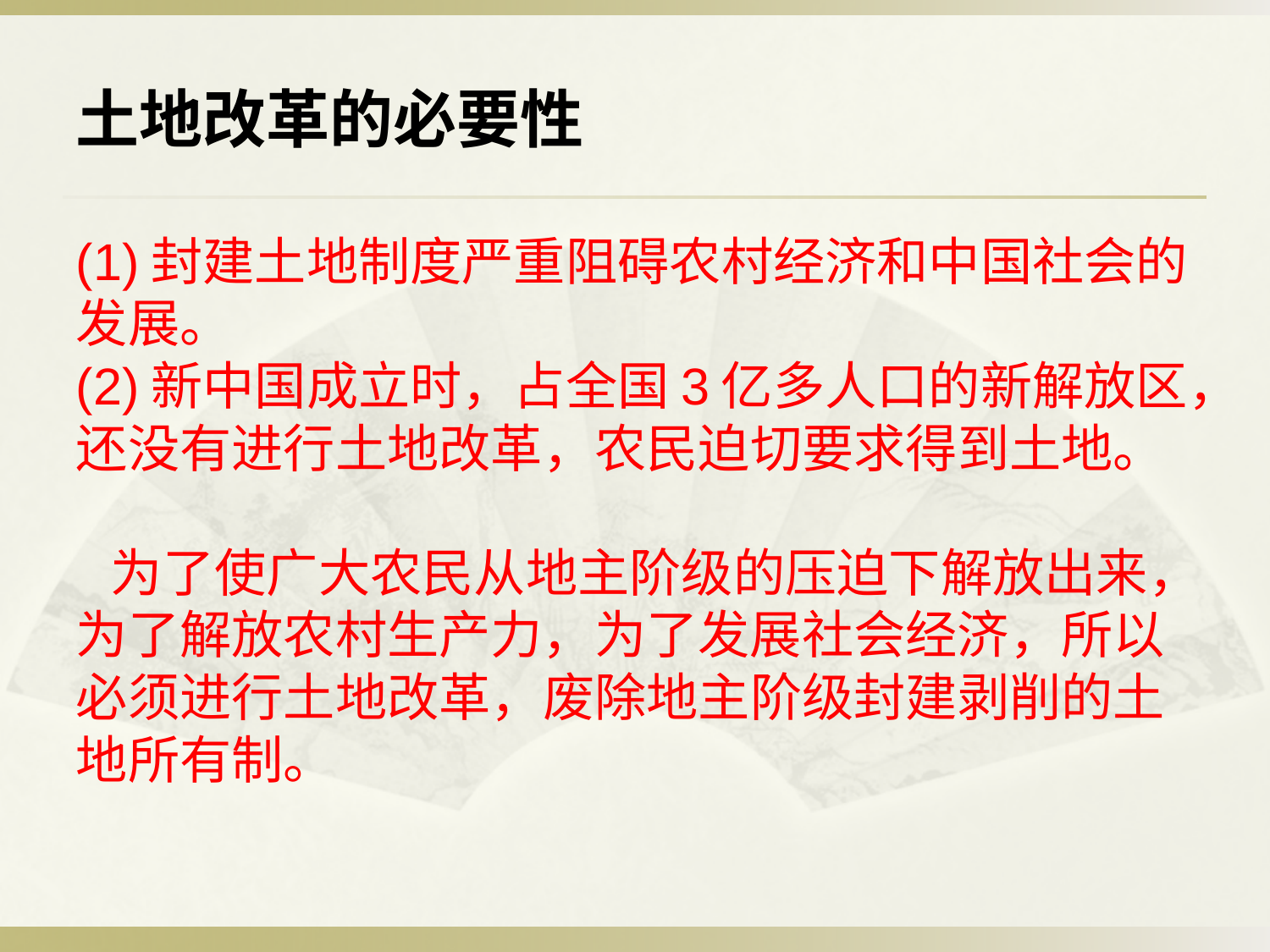

# 土地改革的必要性
(1)封建土地制度严重阻碍农村经济和中国社会的发展。
(2)新中国成立时，占全国3亿多人口的新解放区，还没有进行土地改革，农民迫切要求得到土地。
   为了使广大农民从地主阶级的压迫下解放出来，为了解放农村生产力，为了发展社会经济，所以必须进行土地改革，废除地主阶级封建剥削的土地所有制。